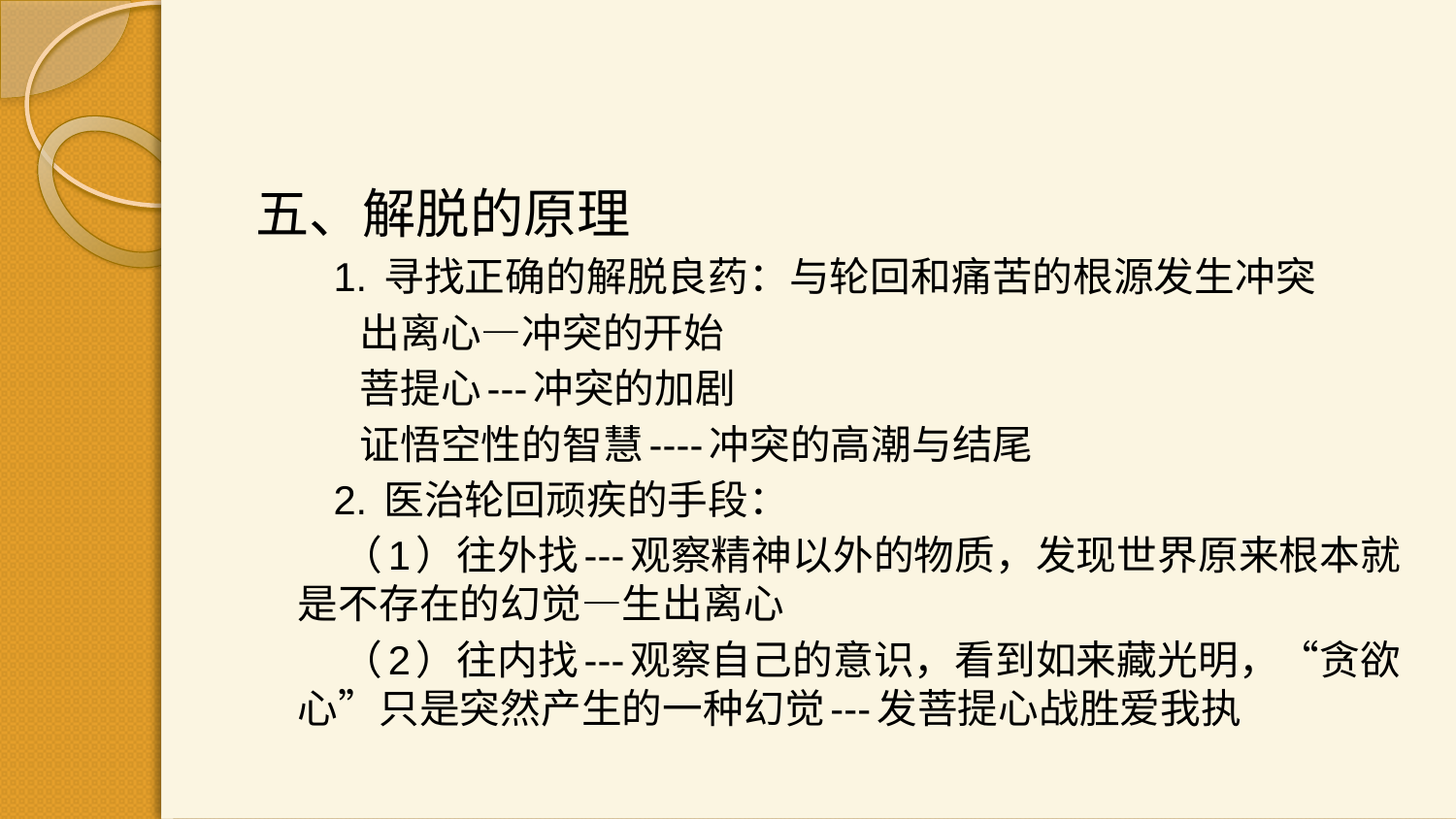

#
五、解脱的原理
       1. 寻找正确的解脱良药：与轮回和痛苦的根源发生冲突
           出离心—冲突的开始
           菩提心---冲突的加剧
           证悟空性的智慧----冲突的高潮与结尾
       2. 医治轮回顽疾的手段：
         （1）往外找---观察精神以外的物质，发现世界原来根本就是不存在的幻觉—生出离心
         （2）往内找---观察自己的意识，看到如来藏光明，“贪欲心”只是突然产生的一种幻觉---发菩提心战胜爱我执